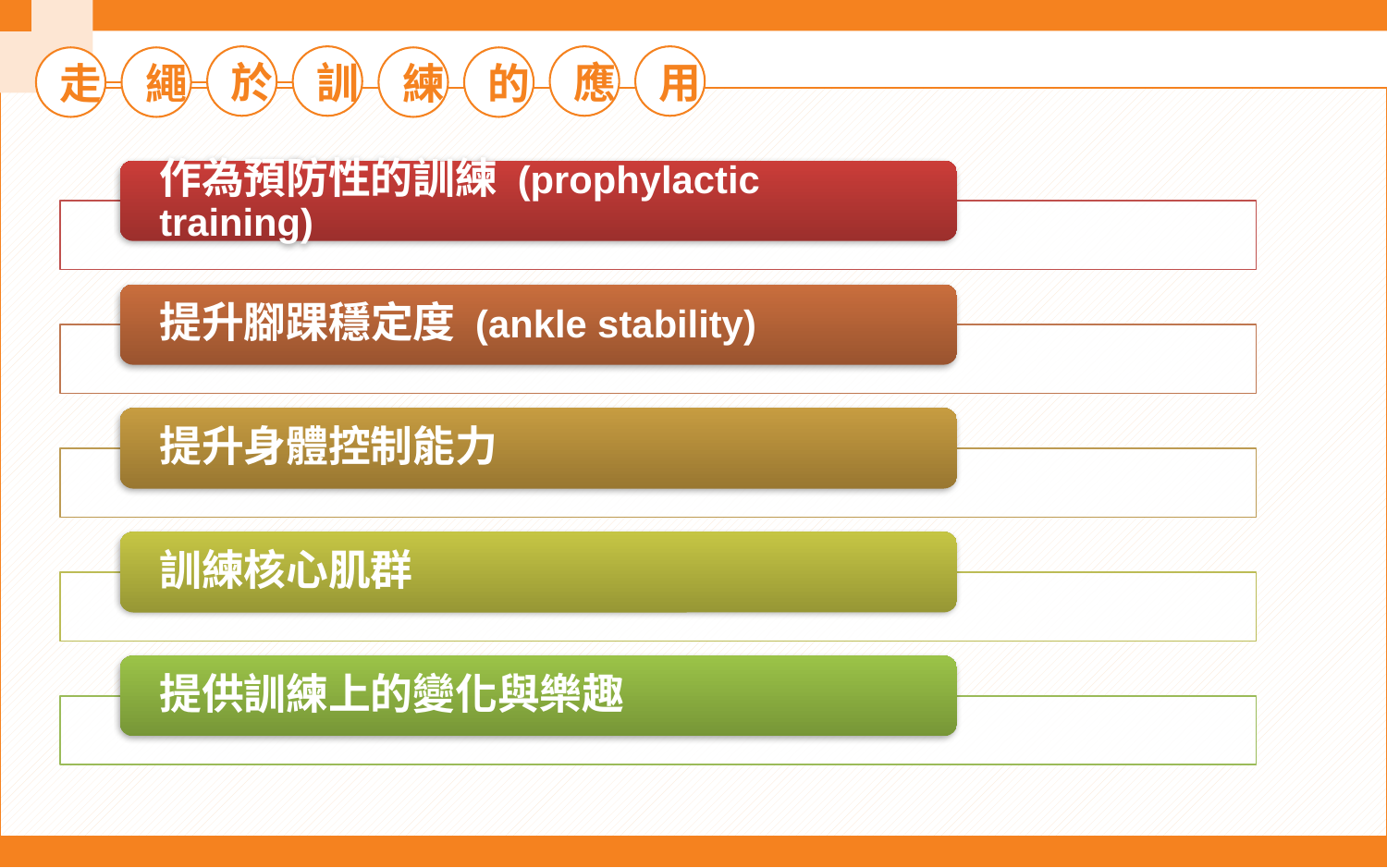

於
訓
應
用
走
繩
練
的

作為預防性的訓練 (prophylactic training)
提升腳踝穩定度 (ankle stability)
提升身體控制能力
訓練核心肌群
提供訓練上的變化與樂趣